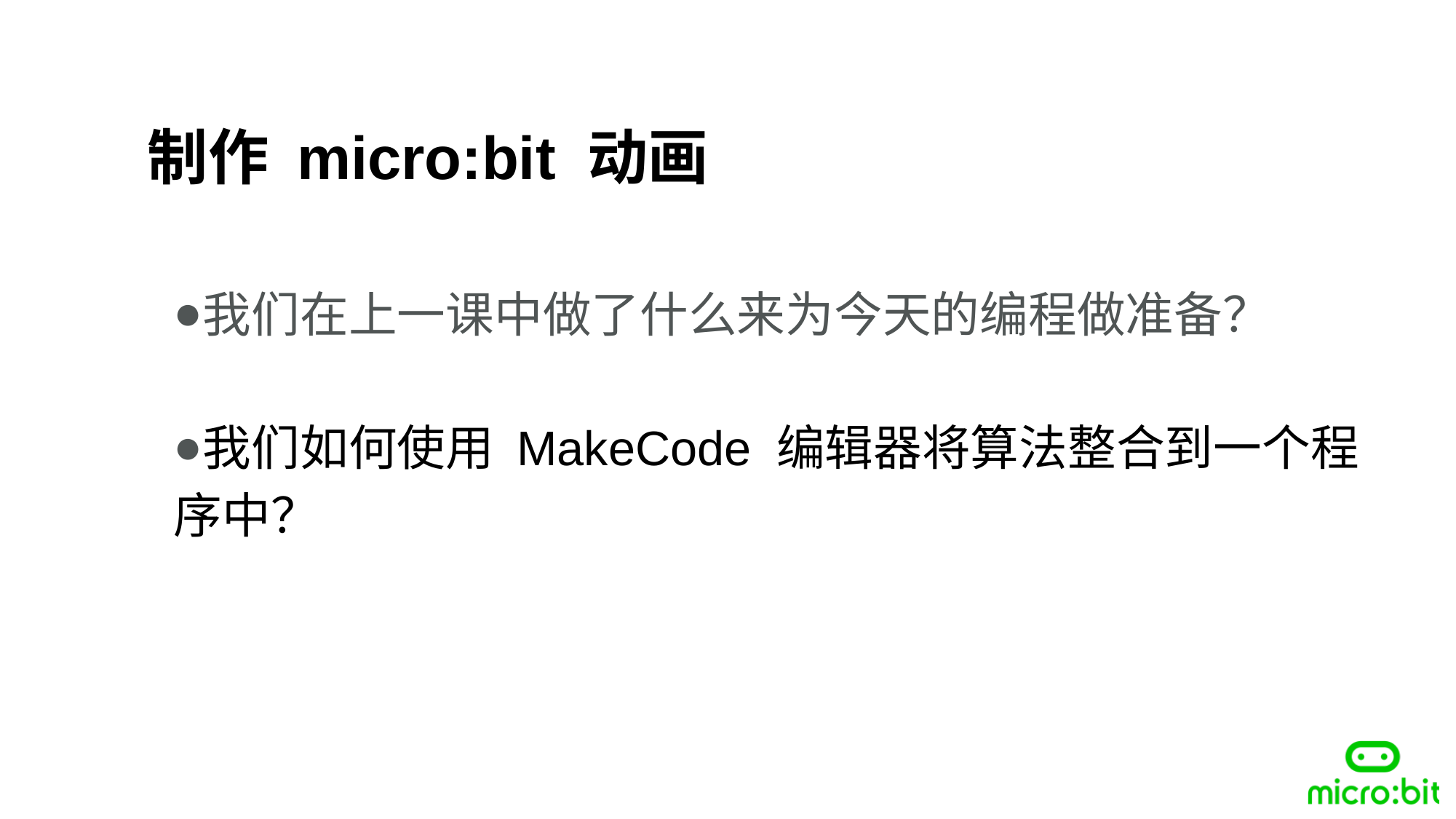

制作 micro:bit 动画

我们在上一课中做了什么来为今天的编程做准备？

我们如何使用 MakeCode 编辑器将算法整合到一个程序中？